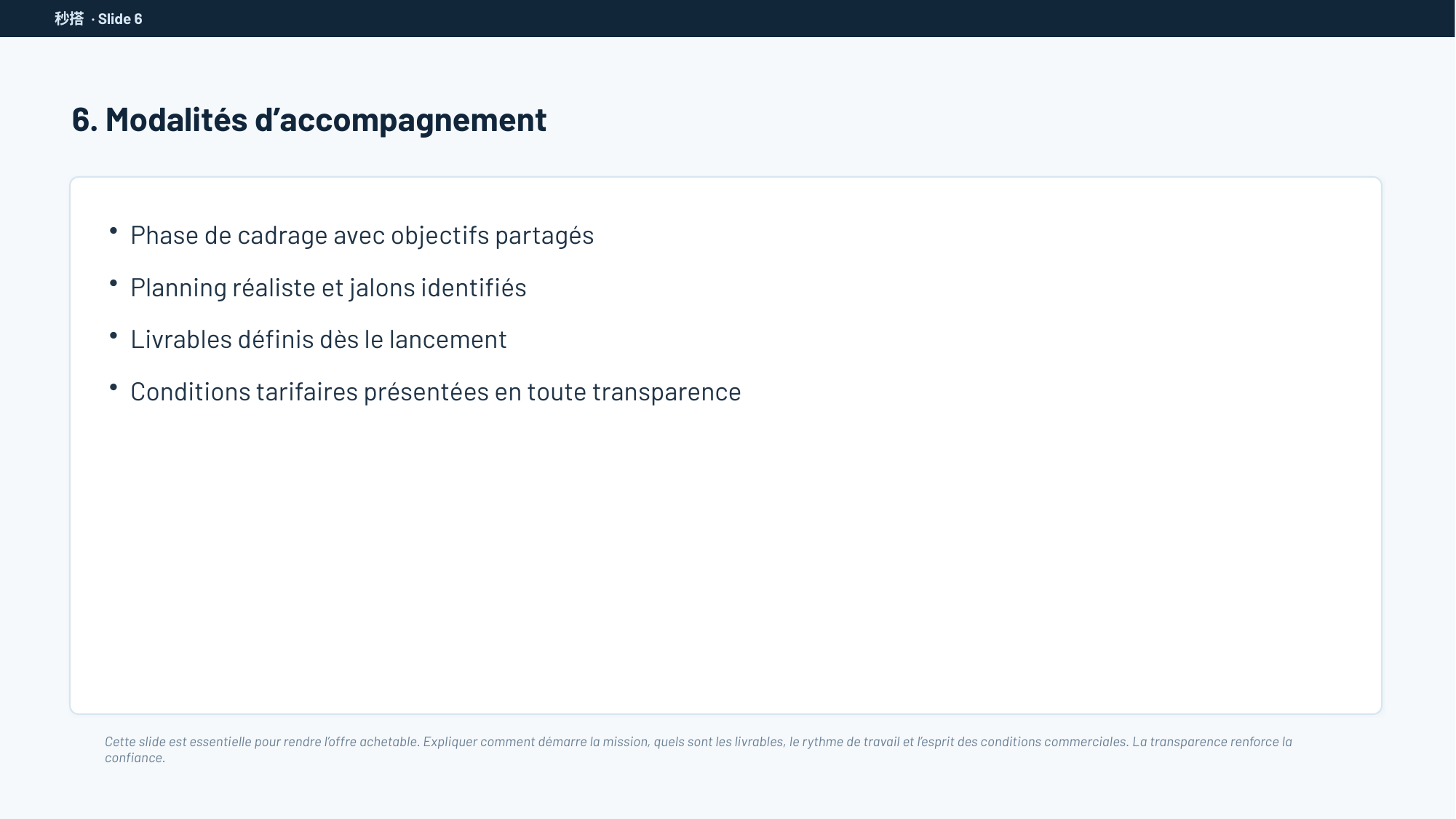

秒搭 · Slide 6
6. Modalités d’accompagnement

Phase de cadrage avec objectifs partagés
Planning réaliste et jalons identifiés
Livrables définis dès le lancement
Conditions tarifaires présentées en toute transparence
Cette slide est essentielle pour rendre l’offre achetable. Expliquer comment démarre la mission, quels sont les livrables, le rythme de travail et l’esprit des conditions commerciales. La transparence renforce la confiance.